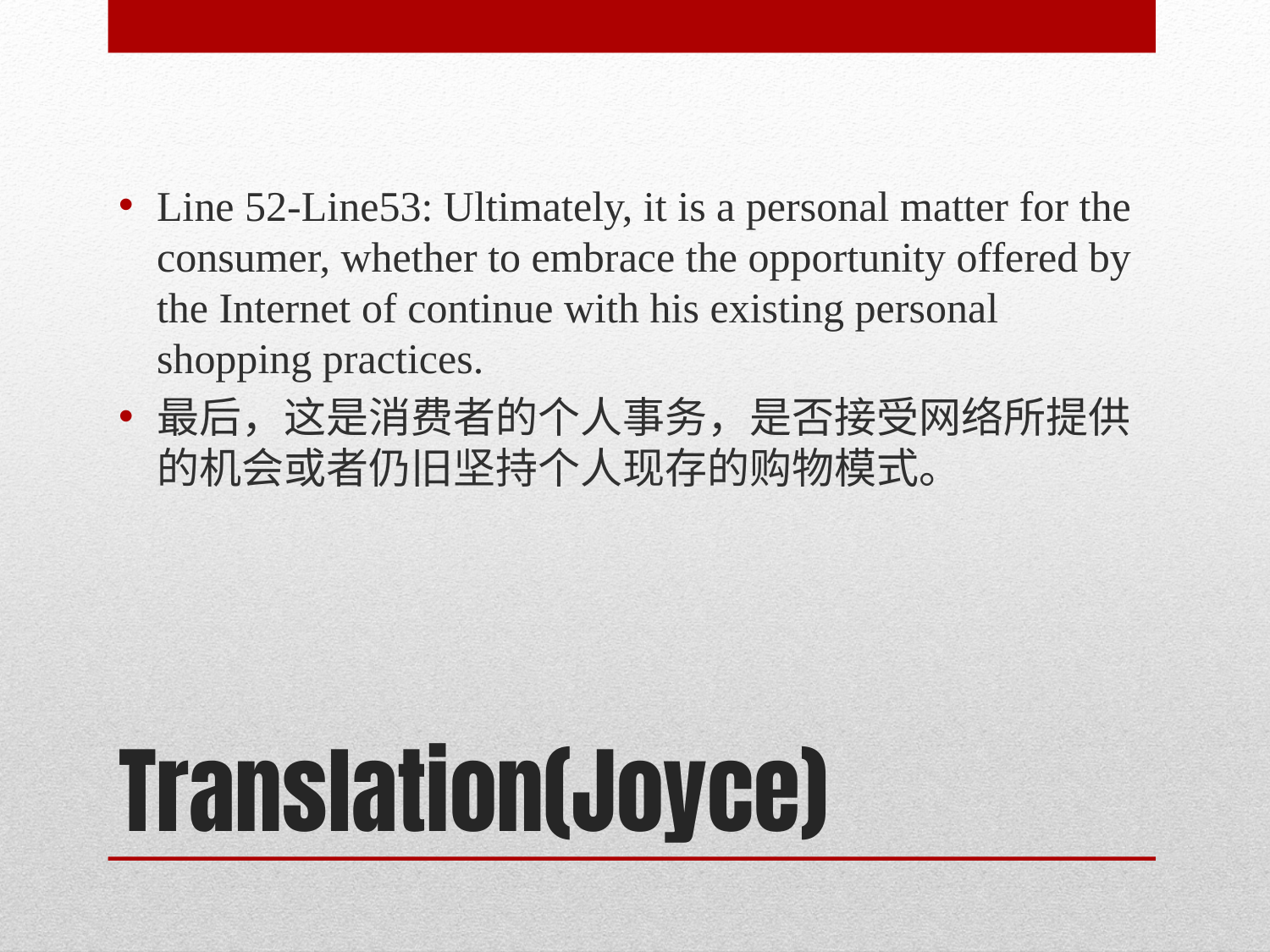

Line 52-Line53: Ultimately, it is a personal matter for the consumer, whether to embrace the opportunity offered by the Internet of continue with his existing personal shopping practices.
最后，这是消费者的个人事务，是否接受网络所提供的机会或者仍旧坚持个人现存的购物模式。

# Translation(Joyce)